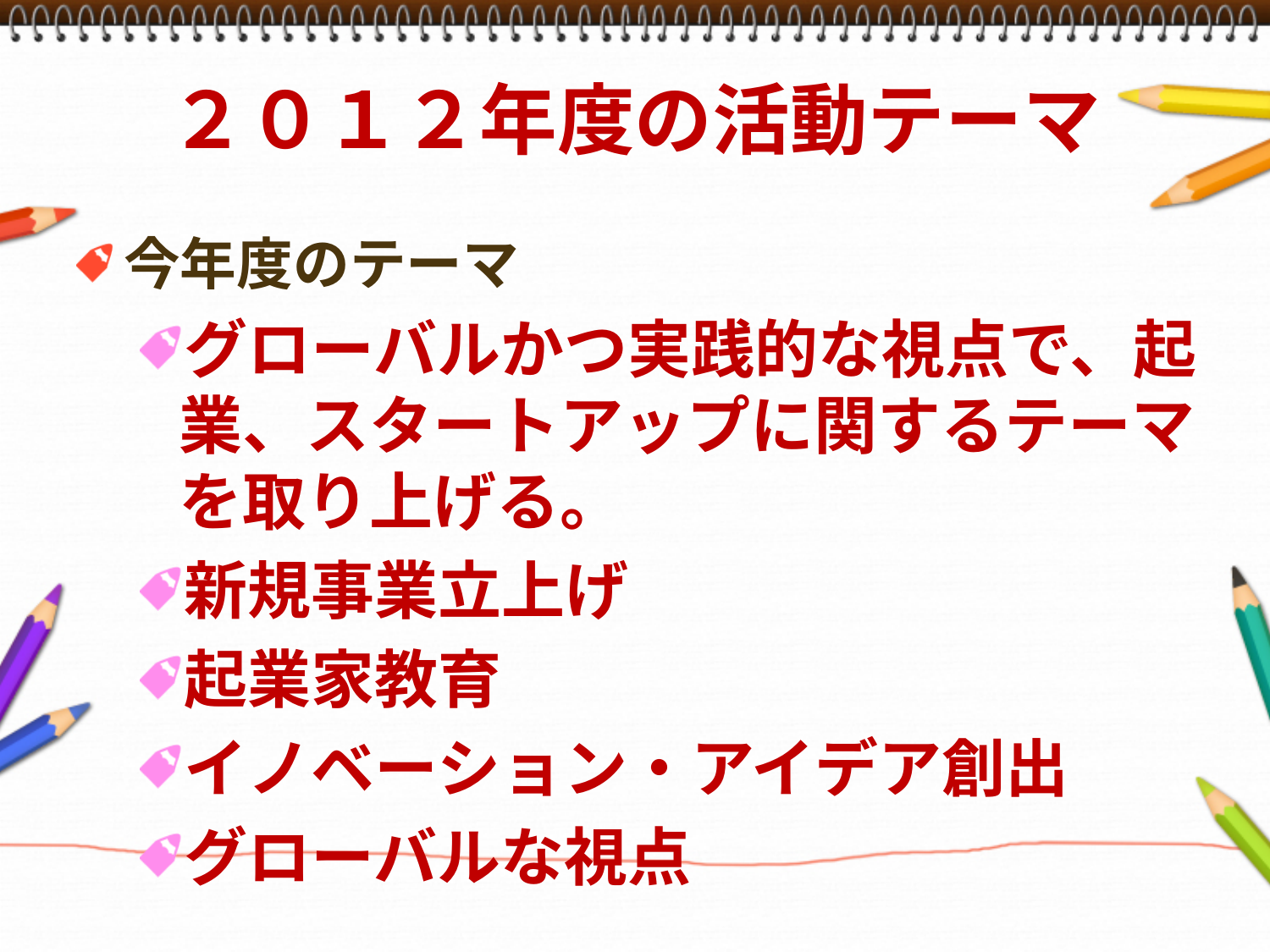

# ２０１２年度の活動テーマ
今年度のテーマ
グローバルかつ実践的な視点で、起業、スタートアップに関するテーマを取り上げる。
新規事業立上げ
起業家教育
イノベーション・アイデア創出
グローバルな視点